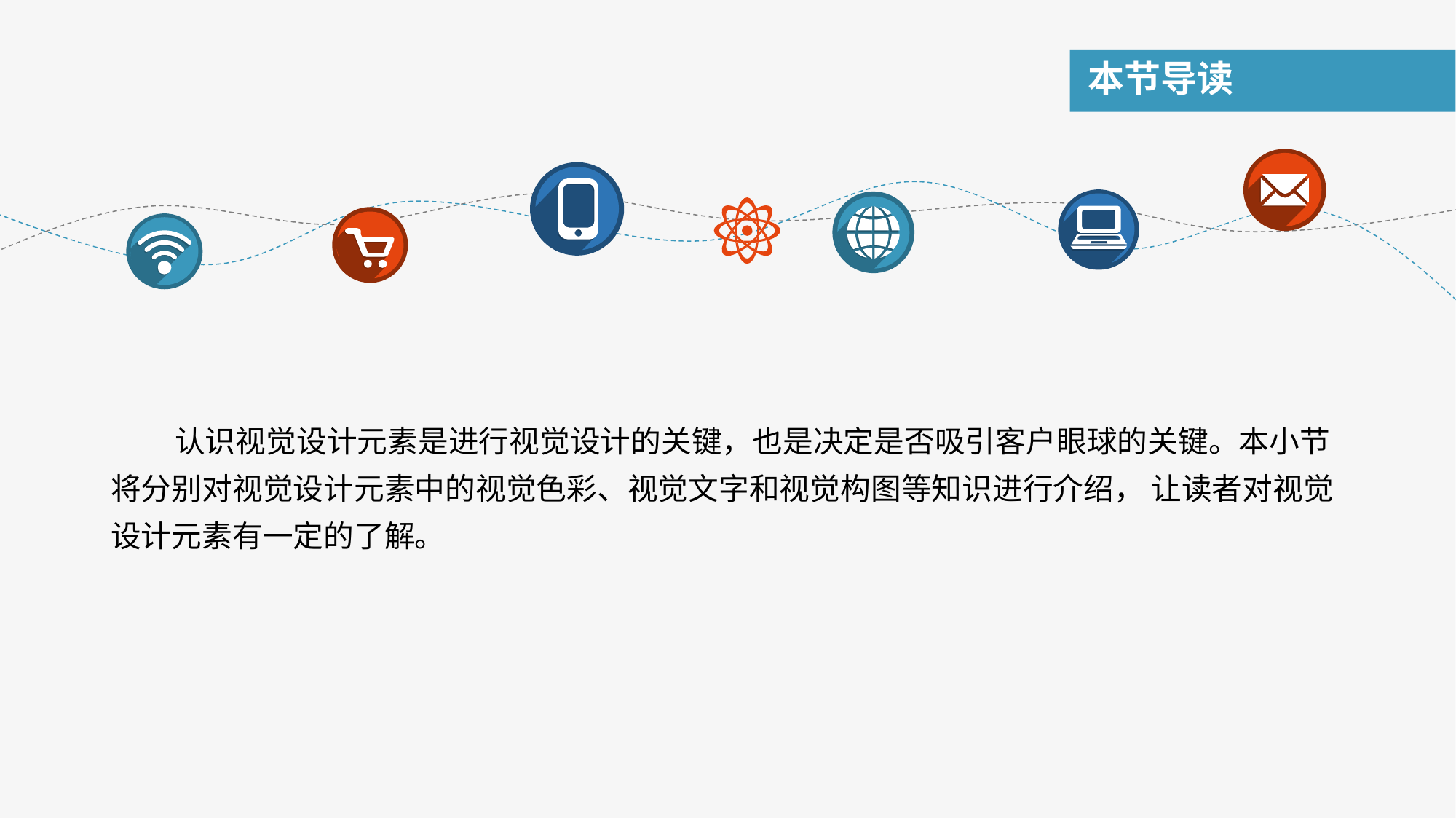

本节导读

认识视觉设计元素是进行视觉设计的关键，也是决定是否吸引客户眼球的关键。本小节将分别对视觉设计元素中的视觉色彩、视觉文字和视觉构图等知识进行介绍， 让读者对视觉设计元素有一定的了解。